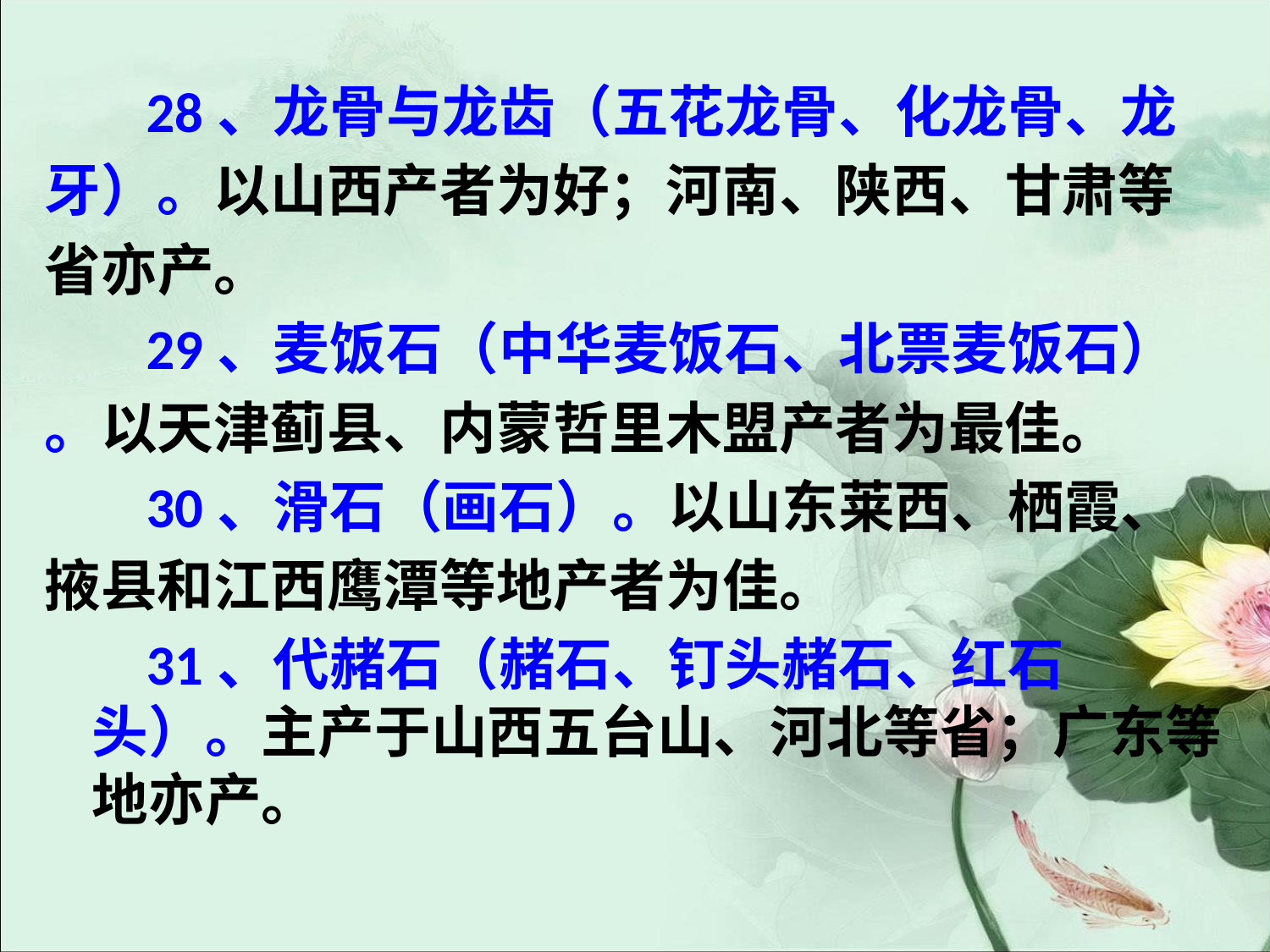

#
        28、龙骨与龙齿（五花龙骨、化龙骨、龙
牙）。以山西产者为好；河南、陕西、甘肃等
省亦产。
        29、麦饭石（中华麦饭石、北票麦饭石）
。以天津蓟县、内蒙哲里木盟产者为最佳。
        30、滑石（画石）。以山东莱西、栖霞、
掖县和江西鹰潭等地产者为佳。
        31、代赭石（赭石、钉头赭石、红石头）。主产于山西五台山、河北等省；广东等地亦产。